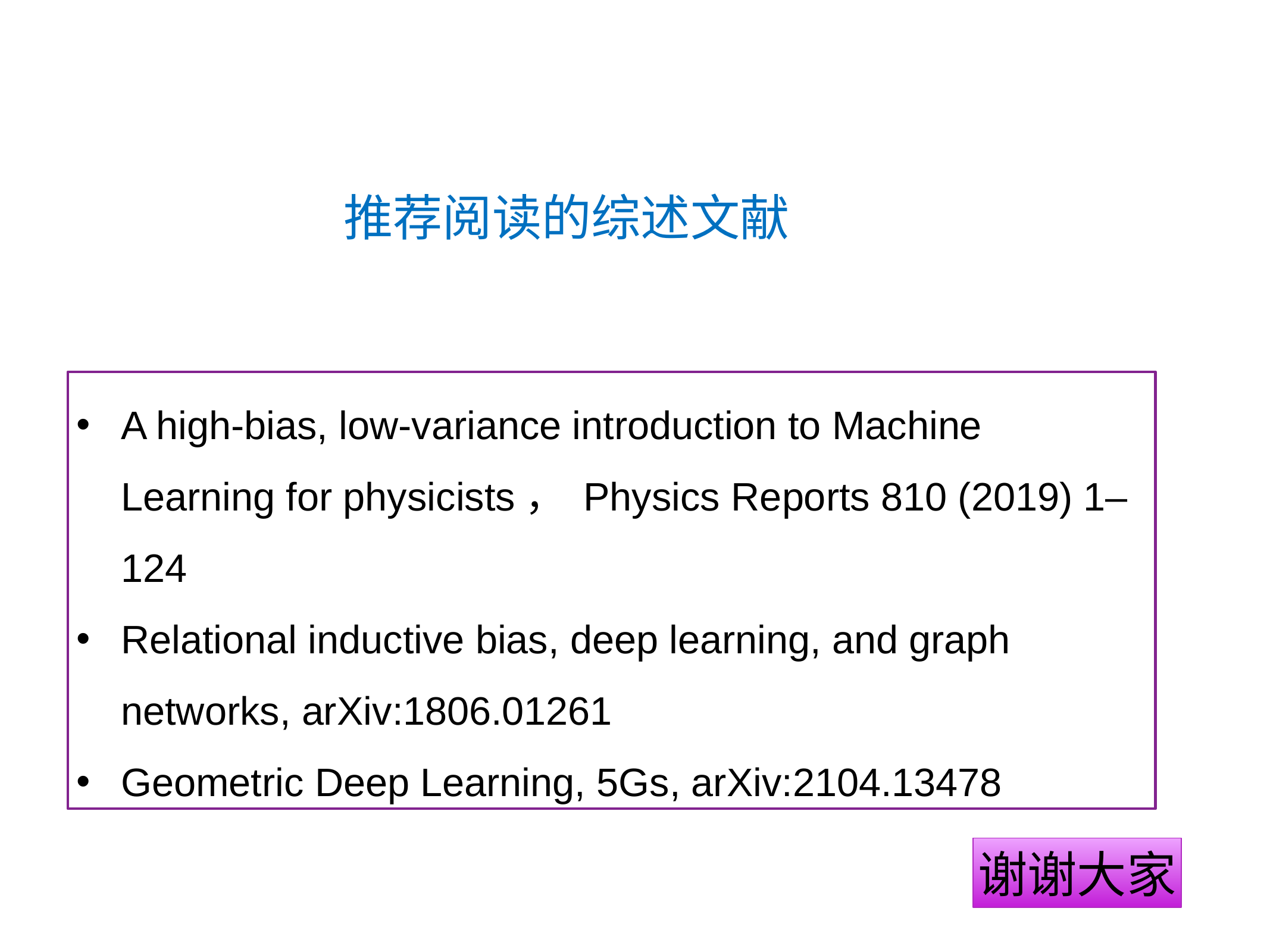

推荐阅读的综述文献
A high-bias, low-variance introduction to Machine Learning for physicists， Physics Reports 810 (2019) 1–124
Relational inductive bias, deep learning, and graph networks, arXiv:1806.01261
Geometric Deep Learning, 5Gs, arXiv:2104.13478
谢谢大家